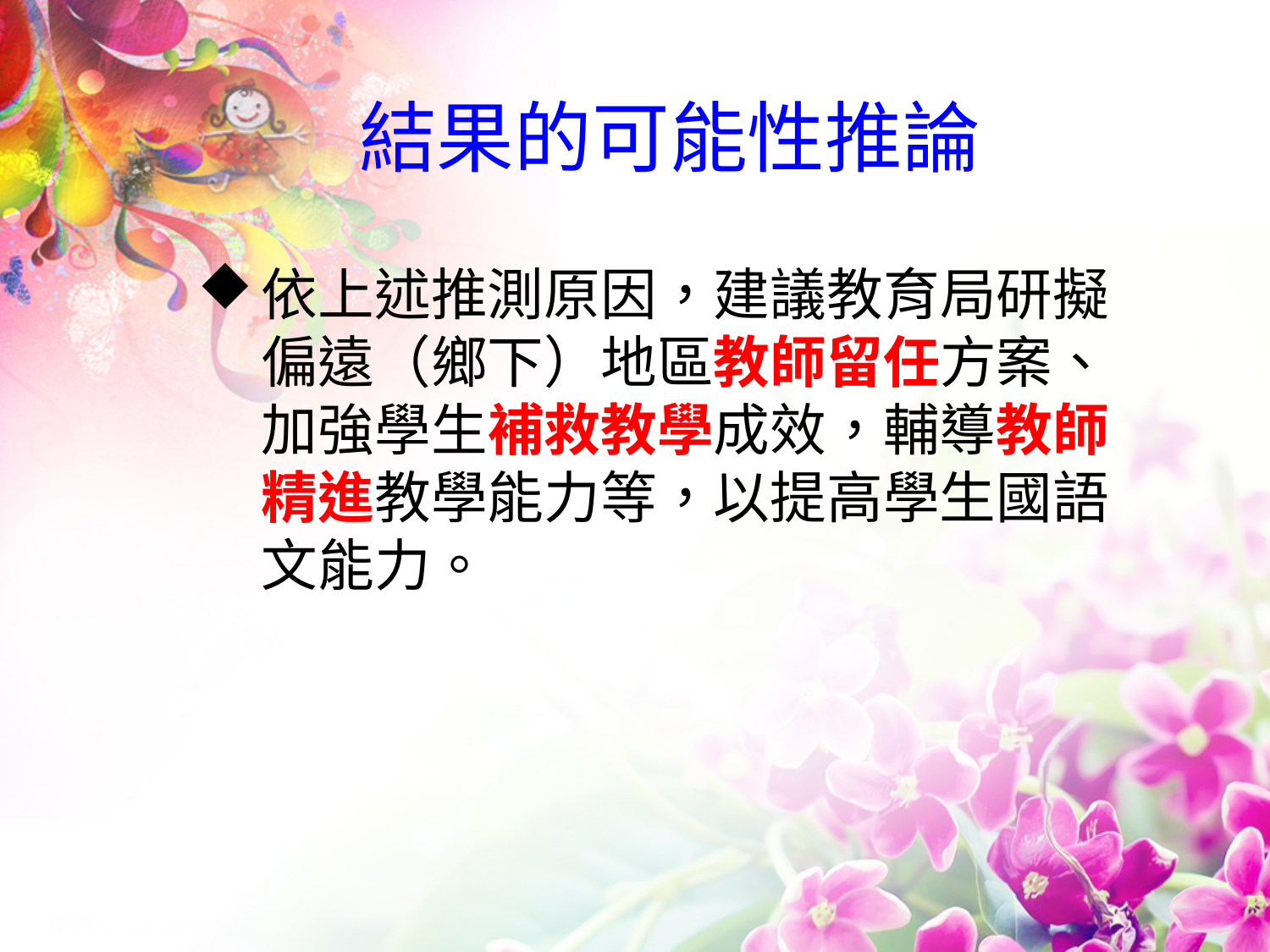

# 結果的可能性推論
依上述推測原因，建議教育局研擬偏遠（鄉下）地區教師留任方案、加強學生補救教學成效，輔導教師精進教學能力等，以提高學生國語文能力。